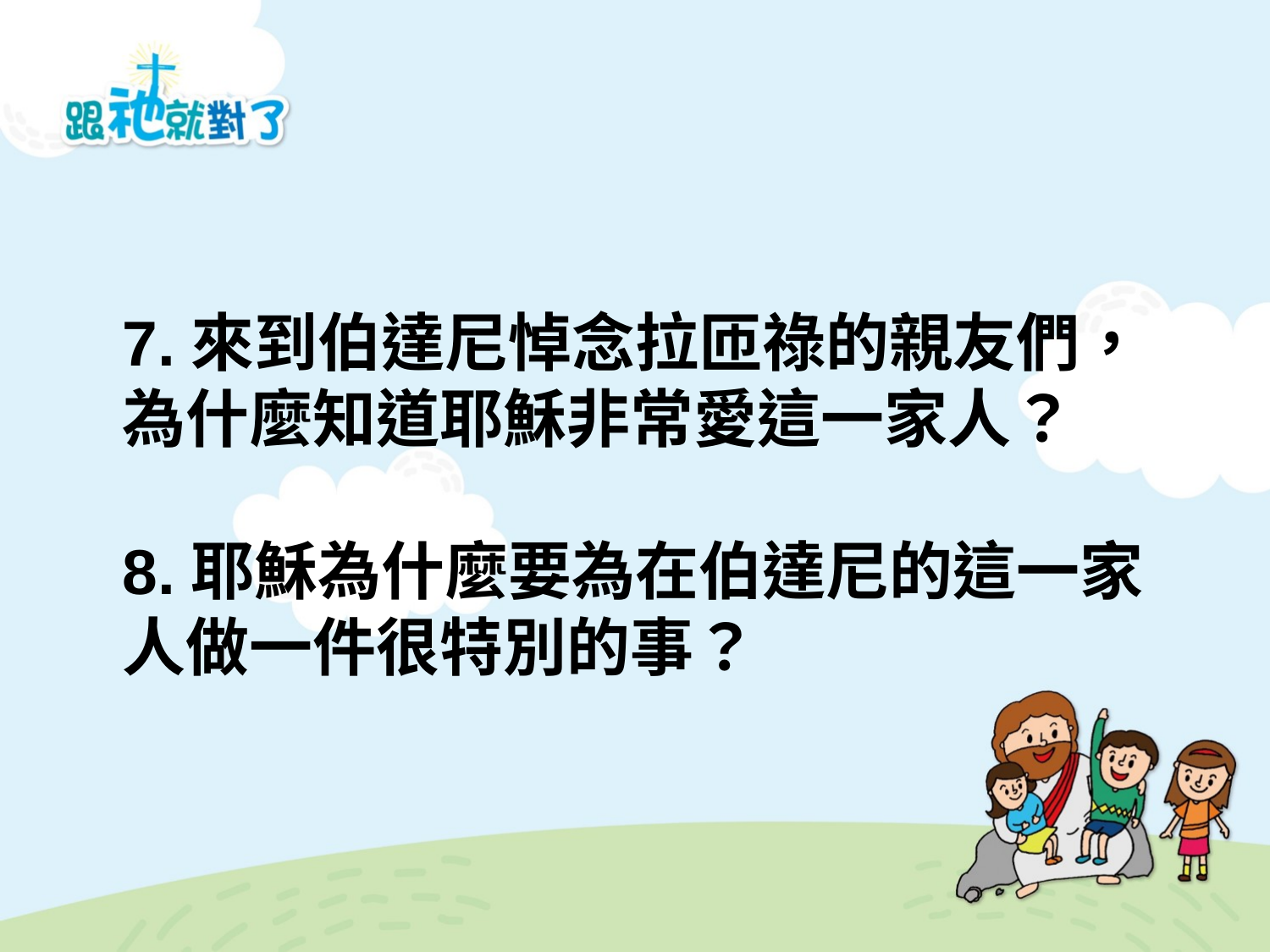

7.來到伯達尼悼念拉匝祿的親友們，為什麼知道耶穌非常愛這一家人？

8.耶穌為什麼要為在伯達尼的這一家人做一件很特別的事？